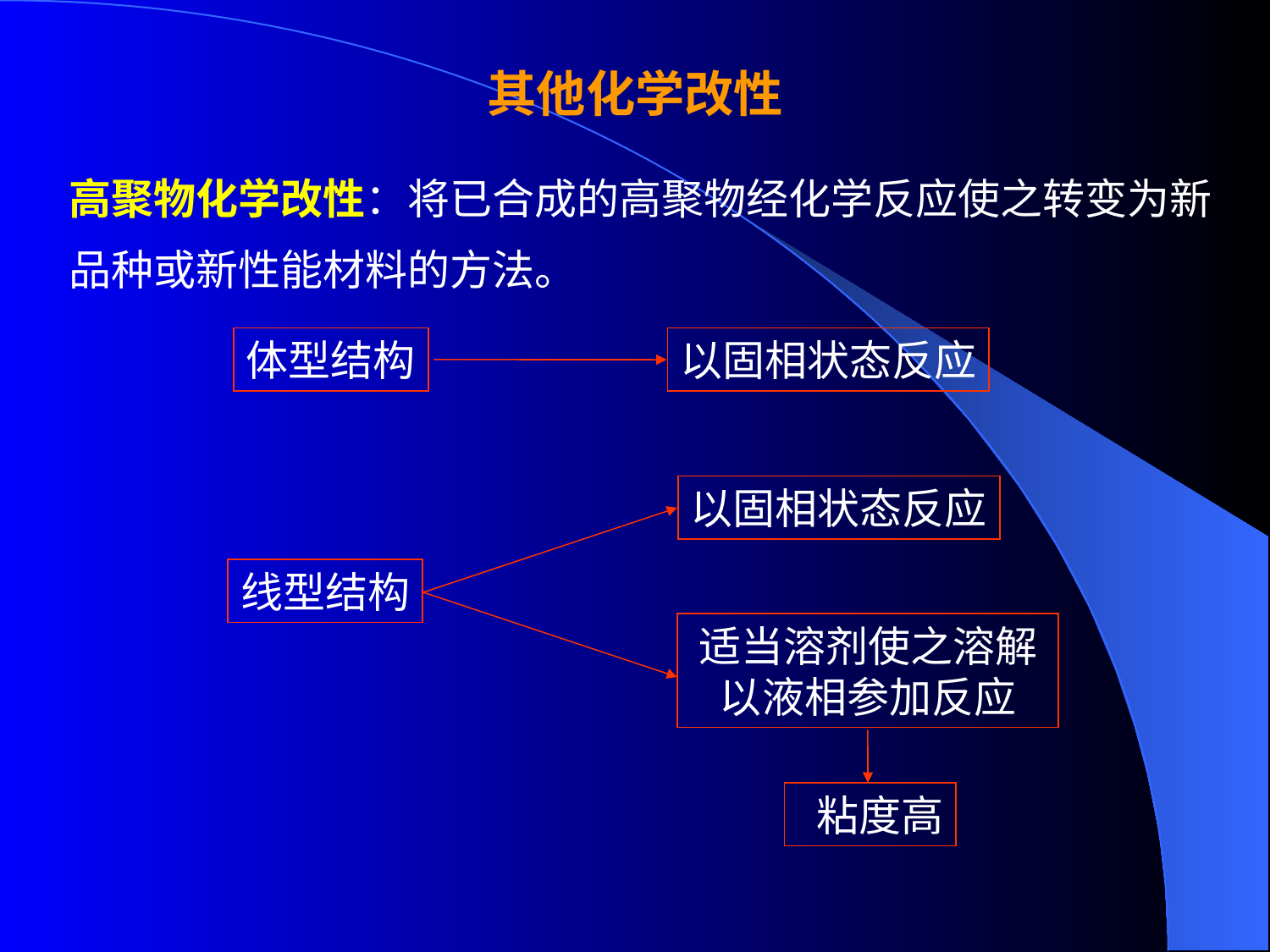

其他化学改性
高聚物化学改性：将已合成的高聚物经化学反应使之转变为新品种或新性能材料的方法。
体型结构
以固相状态反应

以固相状态反应

线型结构

适当溶剂使之溶解以液相参加反应

 粘度高